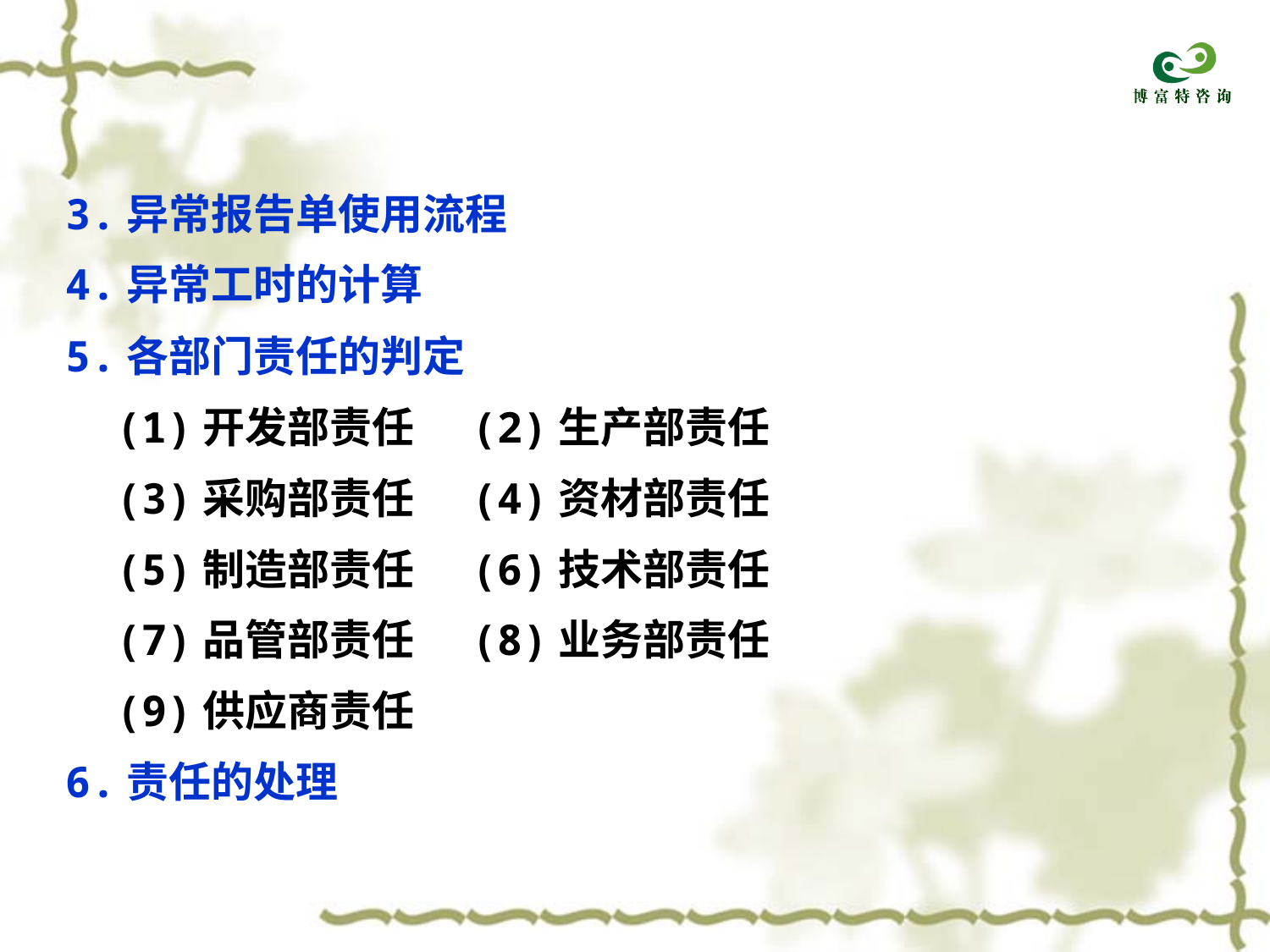

3.异常报告单使用流程
4.异常工时的计算
5.各部门责任的判定
  (1)开发部责任     (2)生产部责任
  (3)采购部责任     (4)资材部责任
  (5)制造部责任     (6)技术部责任
  (7)品管部责任     (8)业务部责任
  (9)供应商责任
6.责任的处理